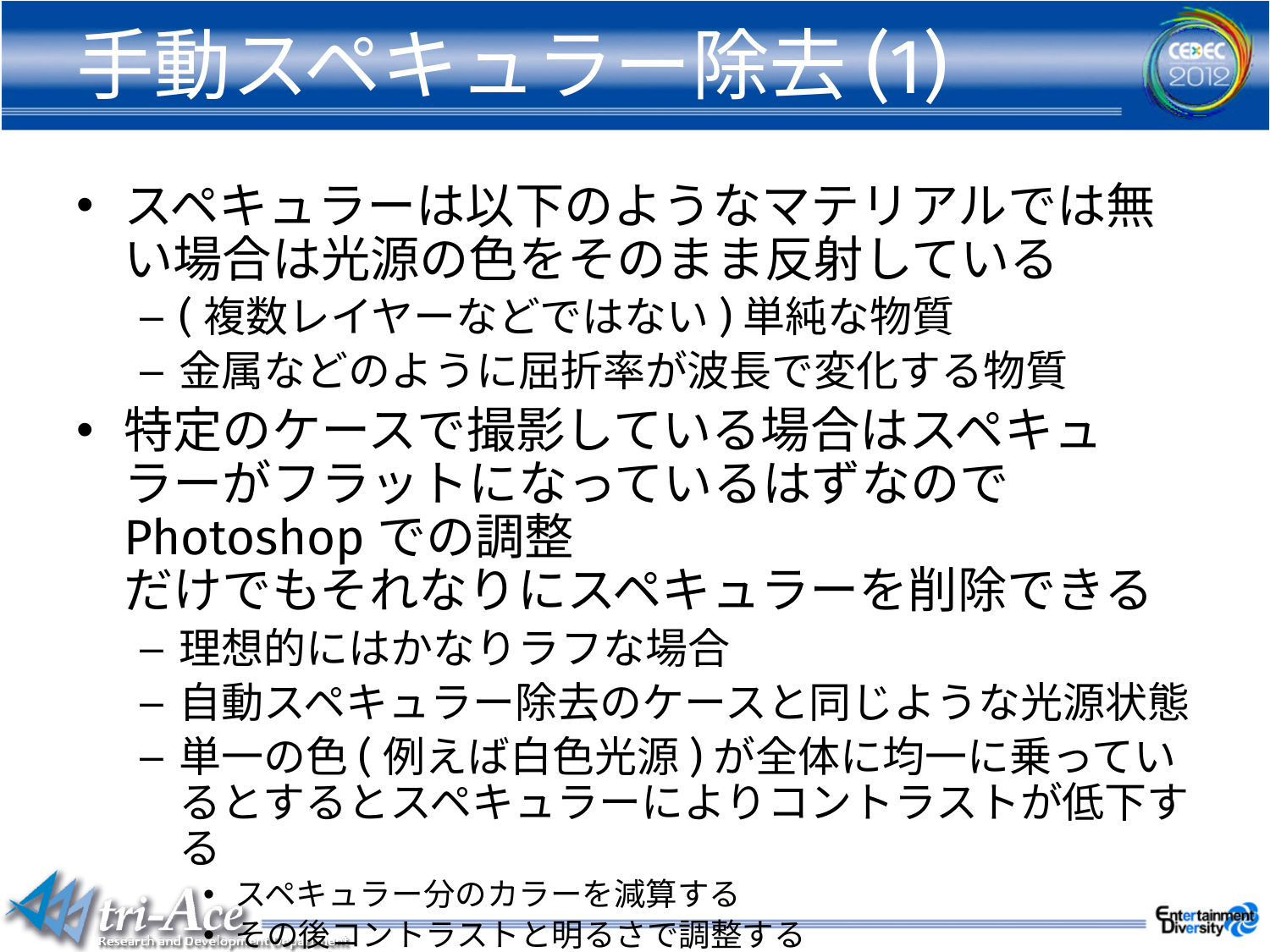

# 手動スペキュラー除去(1)
スペキュラーは以下のようなマテリアルでは無い場合は光源の色をそのまま反射している
(複数レイヤーなどではない)単純な物質
金属などのように屈折率が波長で変化する物質
特定のケースで撮影している場合はスペキュラーがフラットになっているはずなのでPhotoshopでの調整
だけでもそれなりにスペキュラーを削除できる
理想的にはかなりラフな場合
自動スペキュラー除去のケースと同じような光源状態
単一の色(例えば白色光源)が全体に均一に乗っているとするとスペキュラーによりコントラストが低下する
スペキュラー分のカラーを減算する
その後コントラストと明るさで調整する